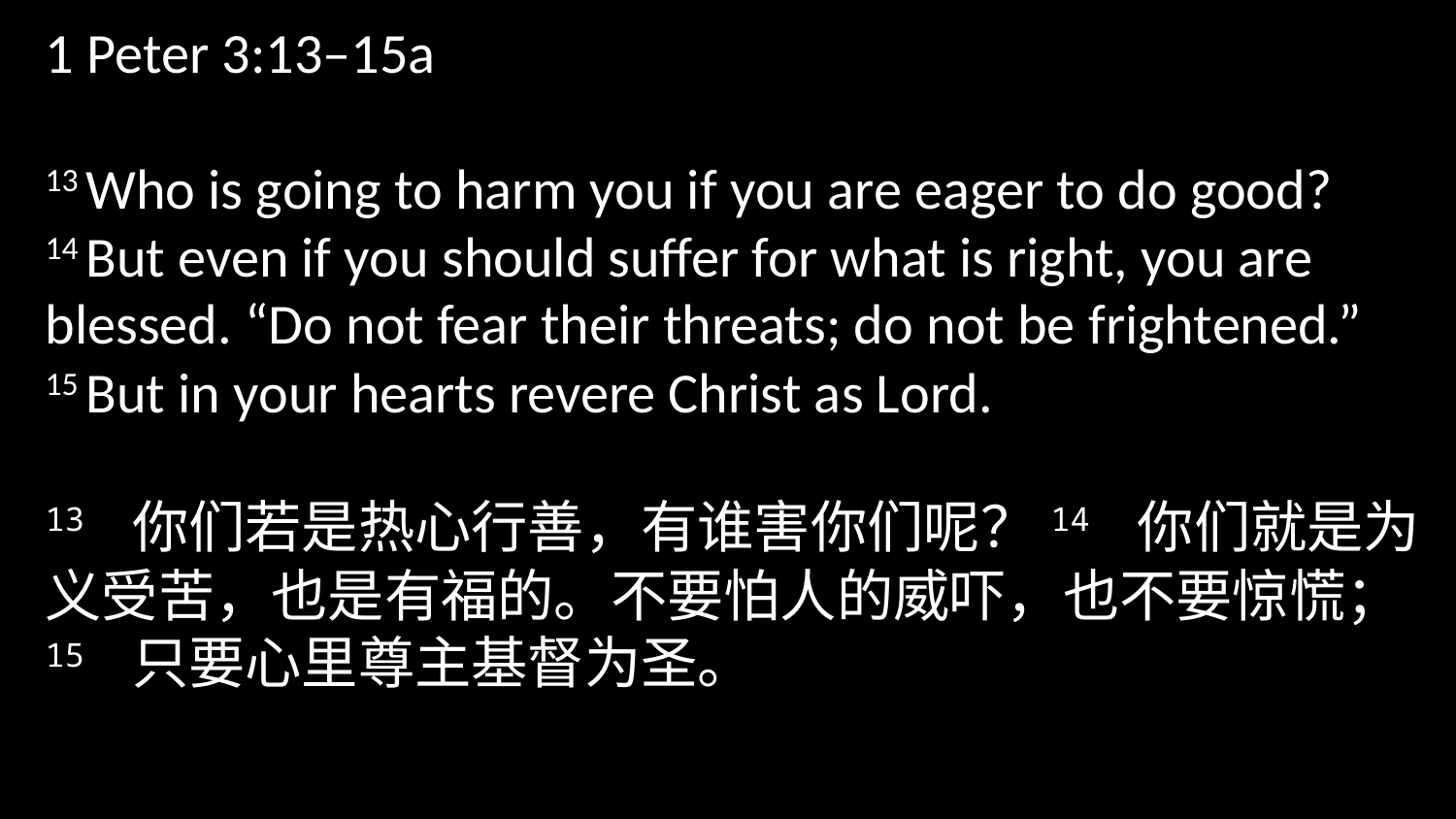

1 Peter 3:13–15a

13 Who is going to harm you if you are eager to do good? 14 But even if you should suffer for what is right, you are blessed. “Do not fear their threats; do not be frightened.”  15 But in your hearts revere Christ as Lord.

13 你们若是热心行善，有谁害你们呢？14 你们就是为义受苦，也是有福的。不要怕人的威吓，也不要惊慌；15 只要心里尊主基督为圣。